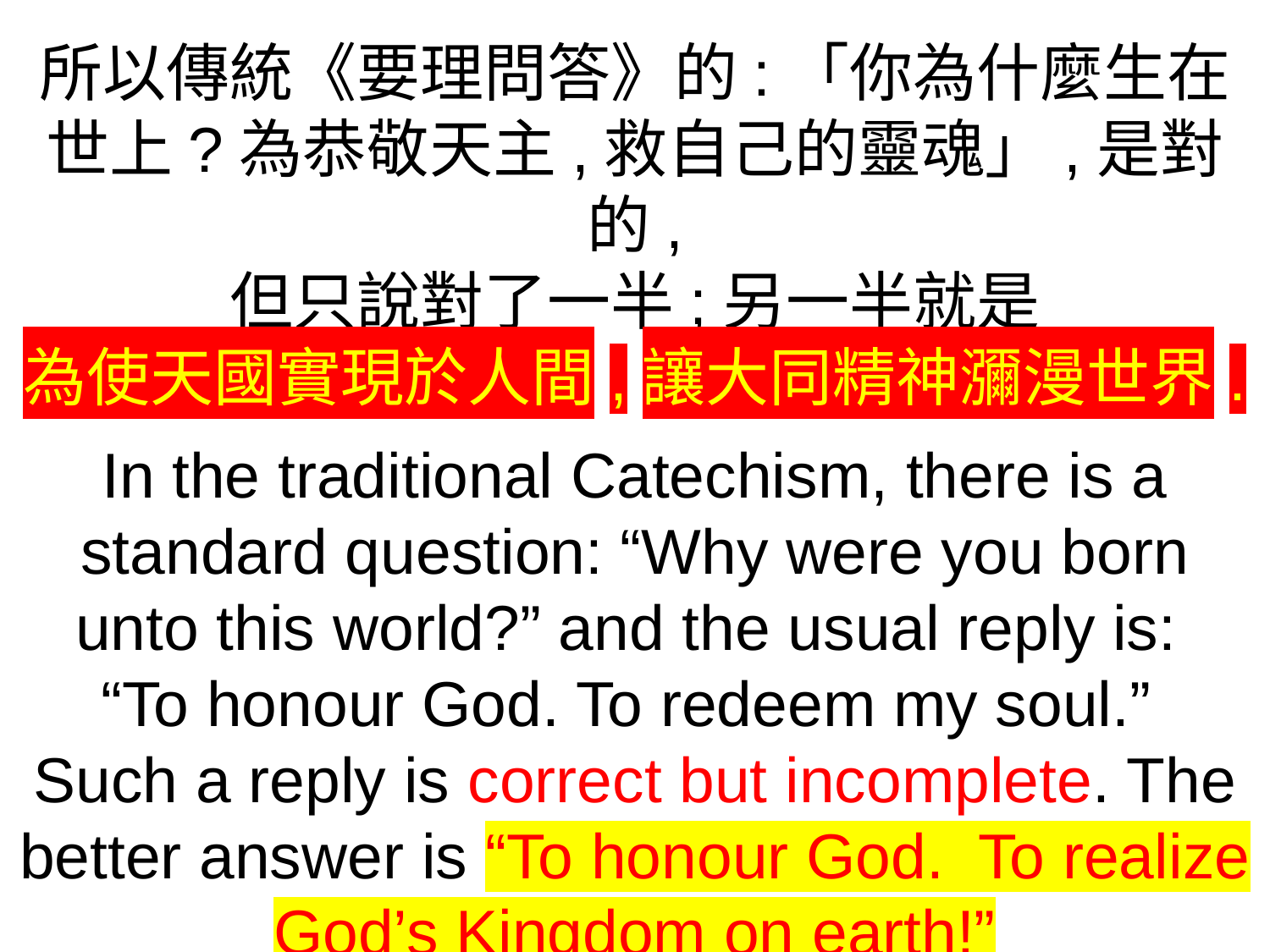

所以傳統《要理問答》的:「你為什麼生在世上?為恭敬天主,救自己的靈魂」,是對的,
但只說對了一半;另一半就是
為使天國實現於人間,讓大同精神瀰漫世界.
In the traditional Catechism, there is a standard question: “Why were you born unto this world?” and the usual reply is:
“To honour God. To redeem my soul.”
Such a reply is correct but incomplete. The better answer is “To honour God.  To realize God’s Kingdom on earth!”